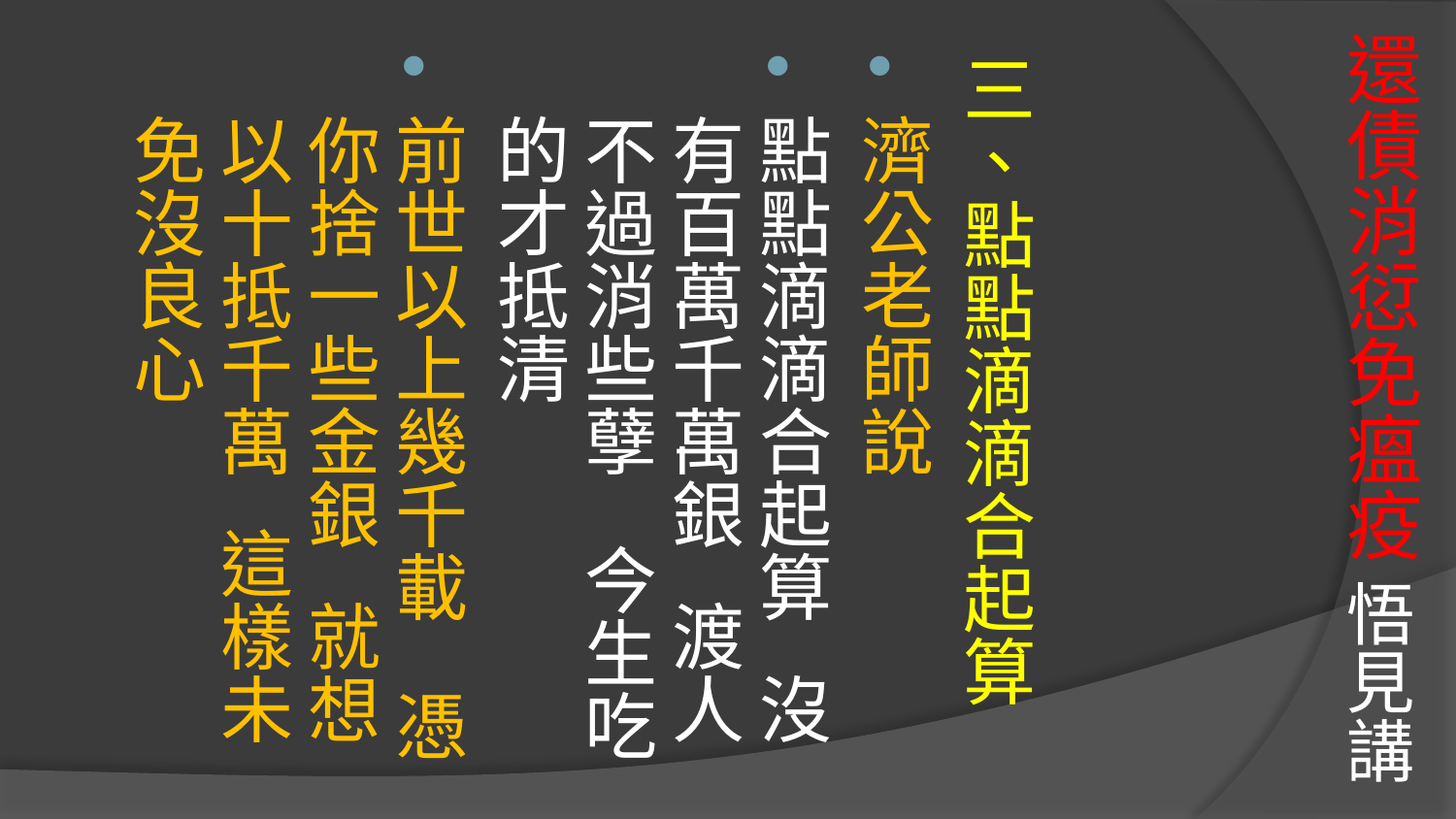

# 還債消愆免瘟疫 悟見講
三、點點滴滴合起算
濟公老師說
點點滴滴合起算   沒有百萬千萬銀   渡人不過消些孽    今生吃的才抵清
前世以上幾千載    憑你捨一些金銀   就想以十抵千萬   這樣未免沒良心